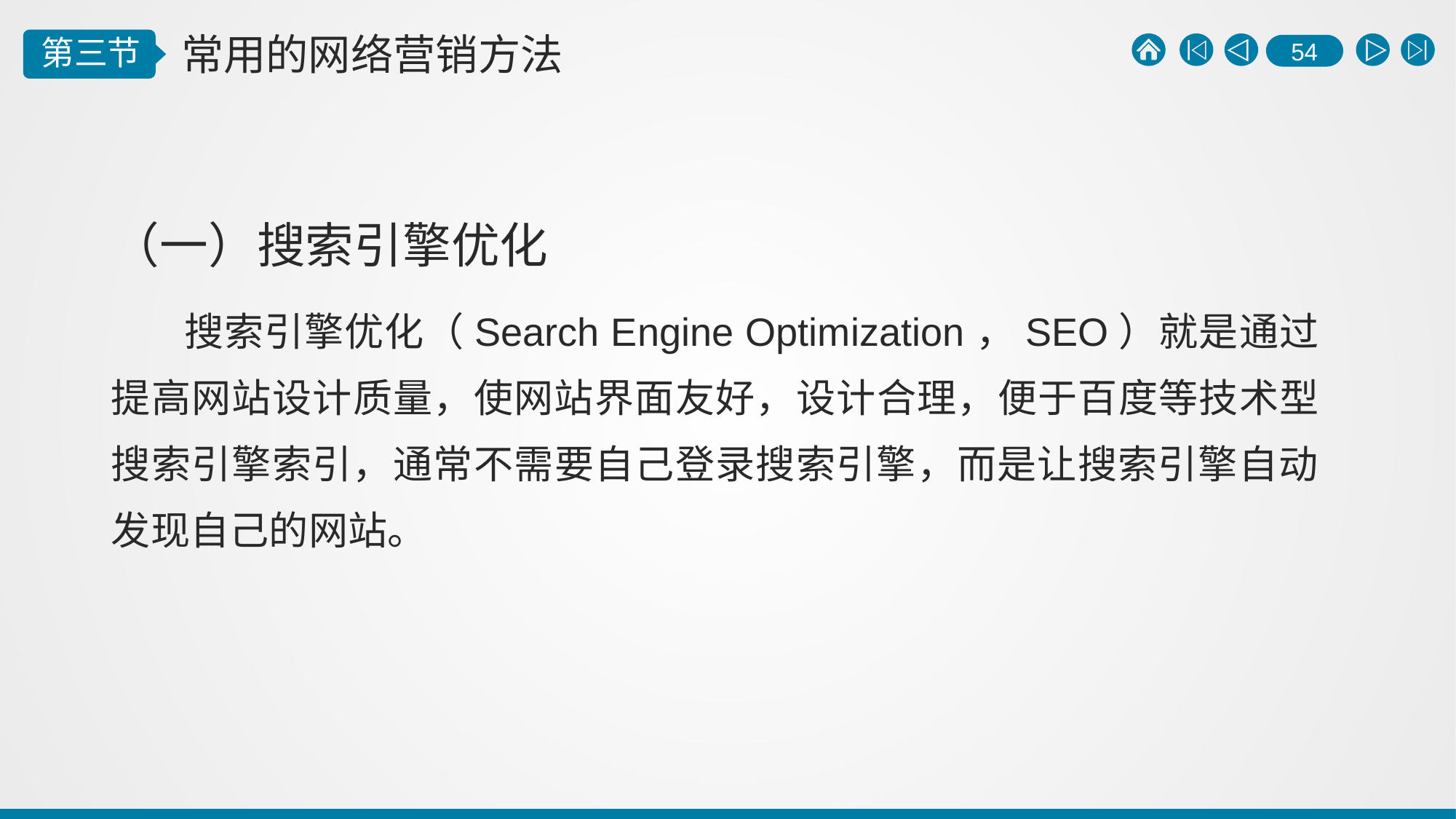

（一）搜索引擎优化
搜索引擎优化（Search Engine Optimization，SEO）就是通过提高网站设计质量，使网站界面友好，设计合理，便于百度等技术型搜索引擎索引，通常不需要自己登录搜索引擎，而是让搜索引擎自动发现自己的网站。